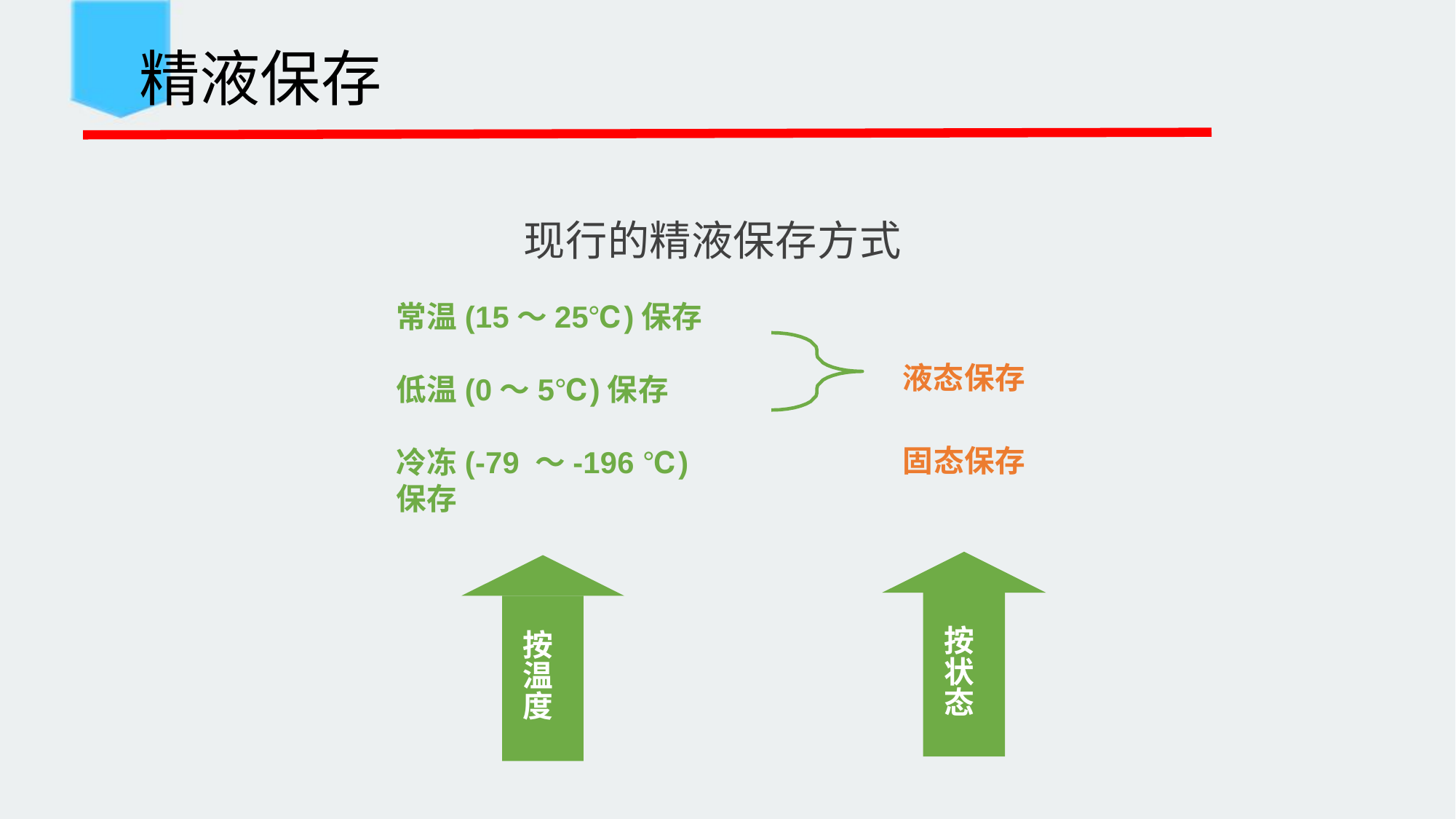

精液保存
现行的精液保存方式
常温(15～25℃)保存
低温(0～5℃)保存
冷冻(-79 ～-196 ℃)保存

液态保存
固态保存

按 状 态
按 温 度